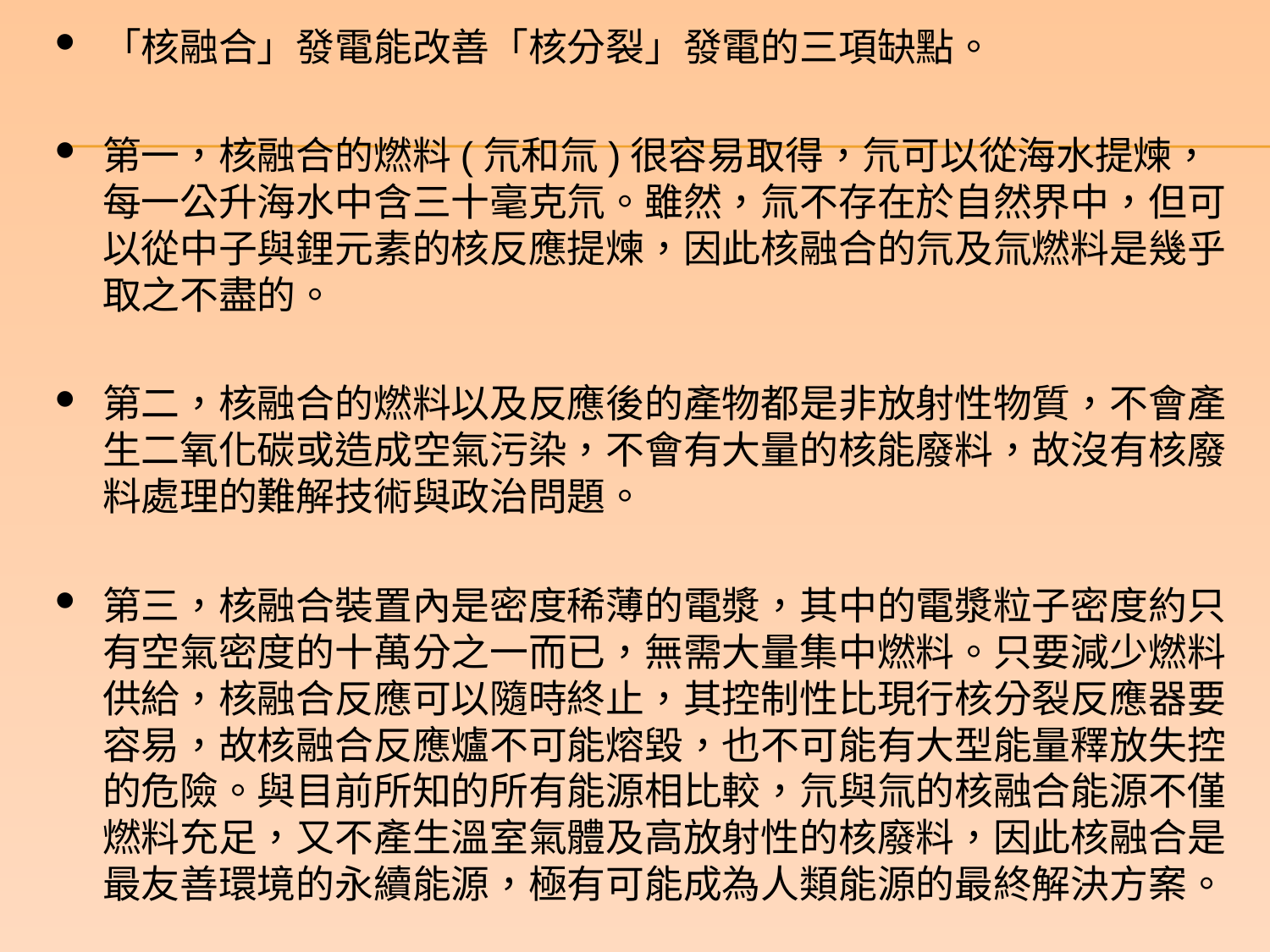

「核融合」發電能改善「核分裂」發電的三項缺點。

第一，核融合的燃料(氘和氚)很容易取得，氘可以從海水提煉，每一公升海水中含三十毫克氘。雖然，氚不存在於自然界中，但可以從中子與鋰元素的核反應提煉，因此核融合的氘及氚燃料是幾乎取之不盡的。

第二，核融合的燃料以及反應後的產物都是非放射性物質，不會產生二氧化碳或造成空氣污染，不會有大量的核能廢料，故沒有核廢料處理的難解技術與政治問題。

第三，核融合裝置內是密度稀薄的電漿，其中的電漿粒子密度約只有空氣密度的十萬分之一而已，無需大量集中燃料。只要減少燃料供給，核融合反應可以隨時終止，其控制性比現行核分裂反應器要容易，故核融合反應爐不可能熔毀，也不可能有大型能量釋放失控的危險。與目前所知的所有能源相比較，氘與氚的核融合能源不僅燃料充足，又不產生溫室氣體及高放射性的核廢料，因此核融合是最友善環境的永續能源，極有可能成為人類能源的最終解決方案。